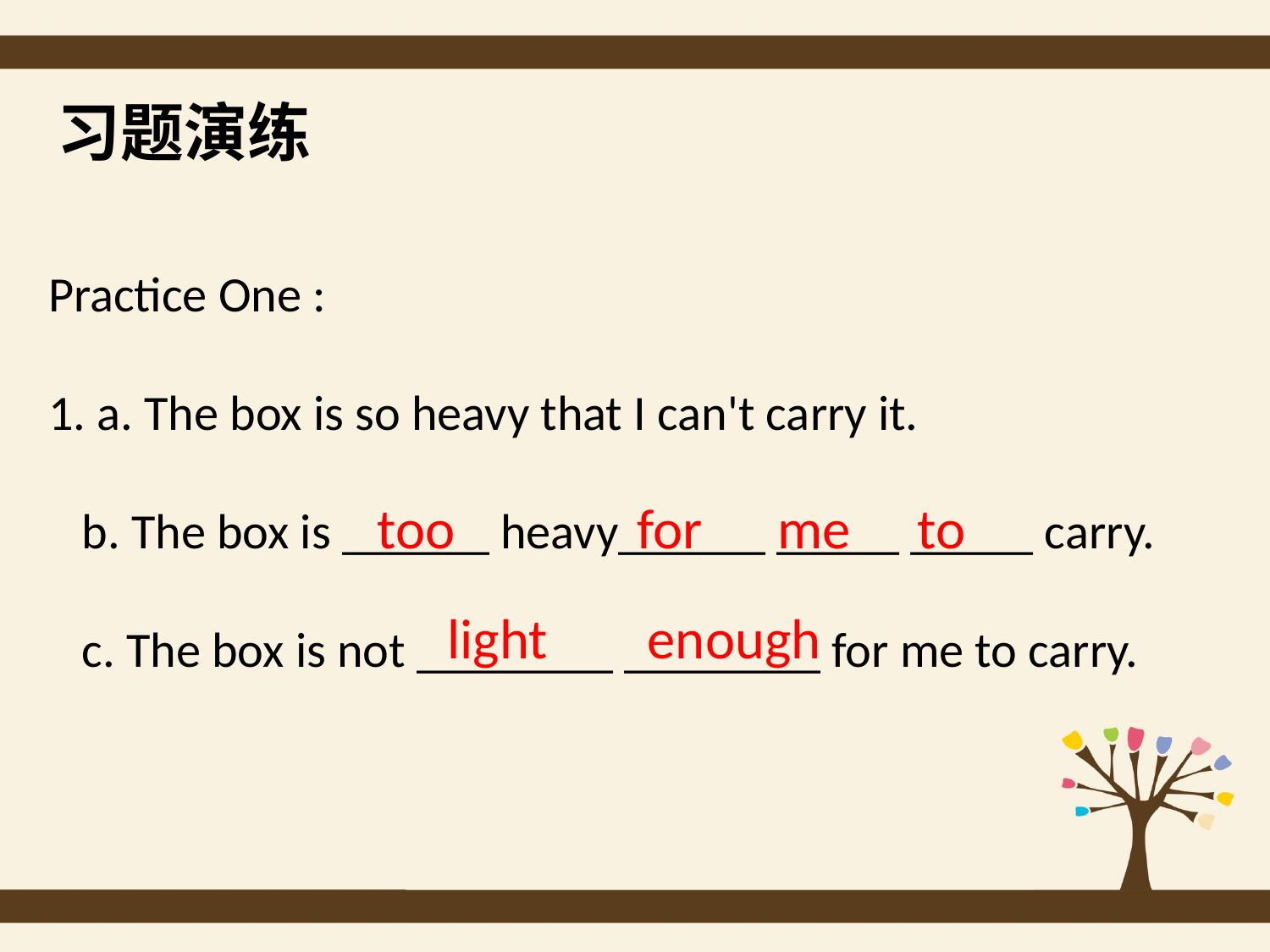

#
习题演练
Practice One :

1. a. The box is so heavy that I can't carry it.

   b. The box is ______ heavy______ _____ _____ carry.

   c. The box is not ________ ________ for me to carry.
too
for
me
to
light
enough